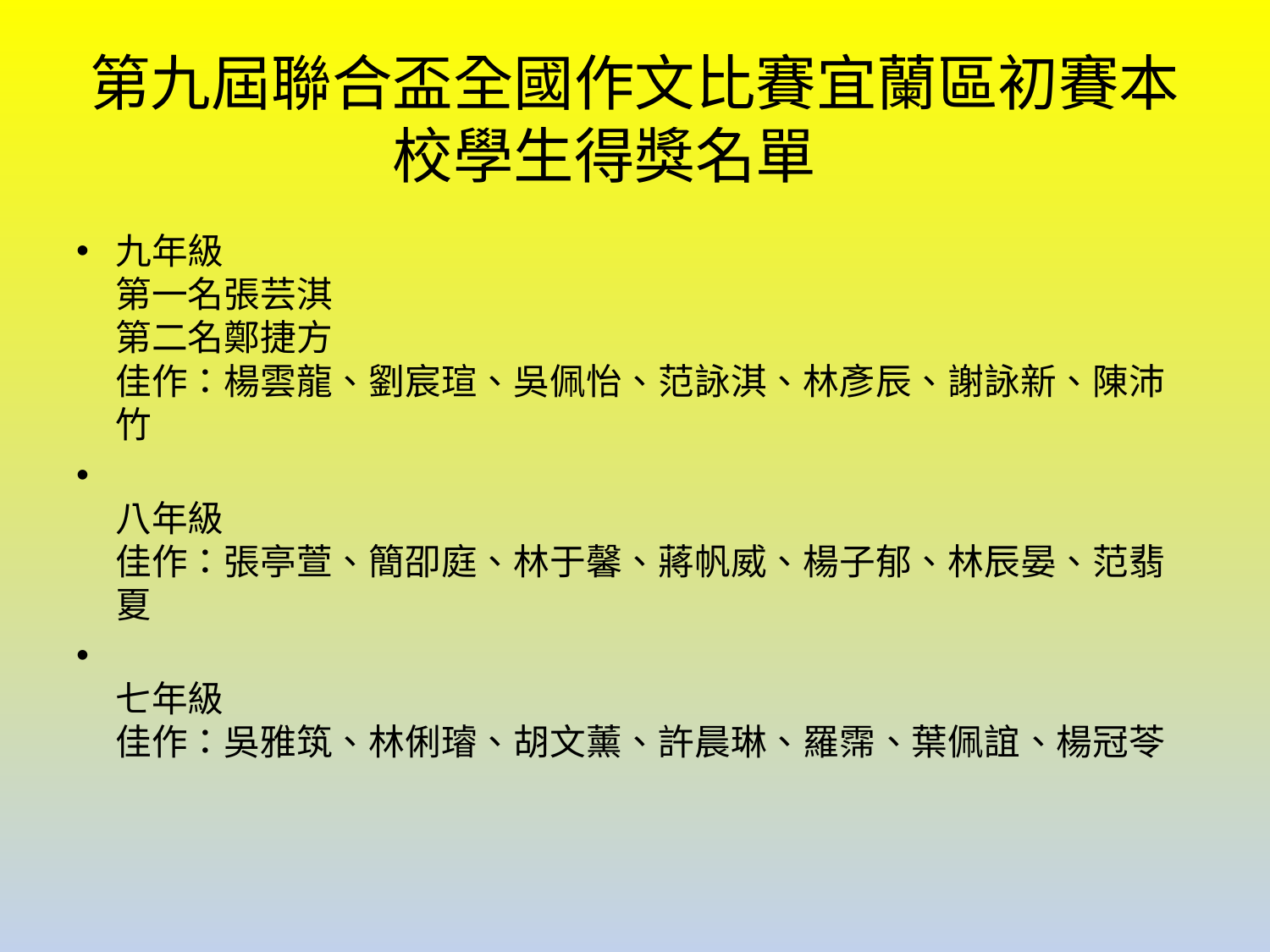

# 第九屆聯合盃全國作文比賽宜蘭區初賽本校學生得獎名單
九年級
第一名張芸淇
第二名鄭捷方
佳作：楊雲龍、劉宸瑄、吳佩怡、范詠淇、林彥辰、謝詠新、陳沛竹
八年級
佳作：張亭萱、簡卲庭、林于馨、蔣帆威、楊子郁、林辰晏、范翡夏
七年級
佳作：吳雅筑、林俐璿、胡文薰、許晨琳、羅霈、葉佩誼、楊冠苓